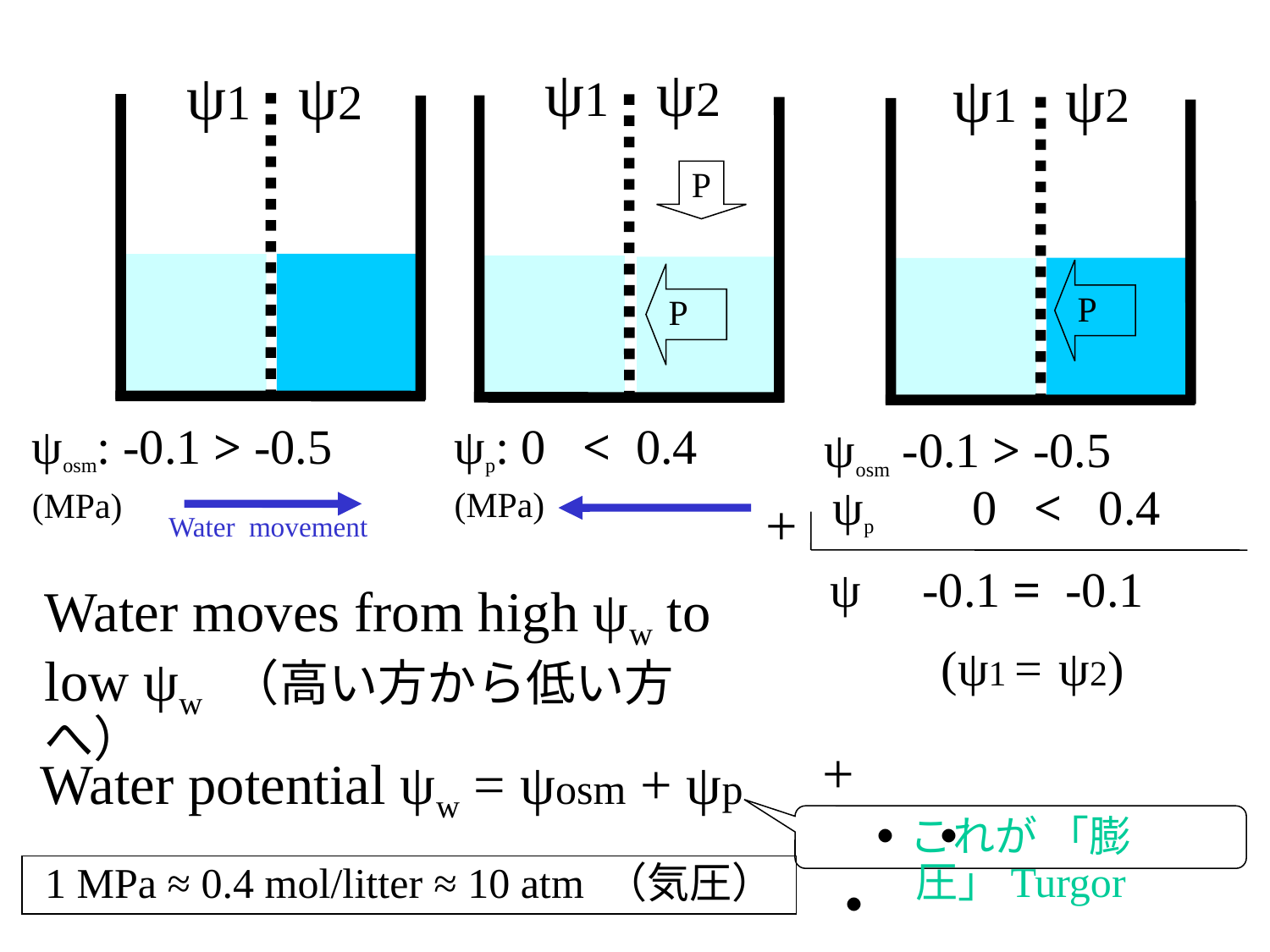

ψ1   ψ2
ψ1   ψ2
ψ1   ψ2

P

P
P

ψp: 0   <  0.4
(MPa)
ψosm: -0.1 > -0.5
(MPa)
ψosm -0.1 > -0.5
ψp	 0   <   0.4
+

ψ     -0.1 =  -0.1
(ψ1 = ψ2)

Water  movement

Water moves from high ψw to low ψw （高い方から低い方へ）
+ ・・・
Water potential ψw = ψosm + ψp
これが 「膨圧」Turgor
 1 MPa ≈ 0.4 mol/litter ≈ 10 atm （気圧）